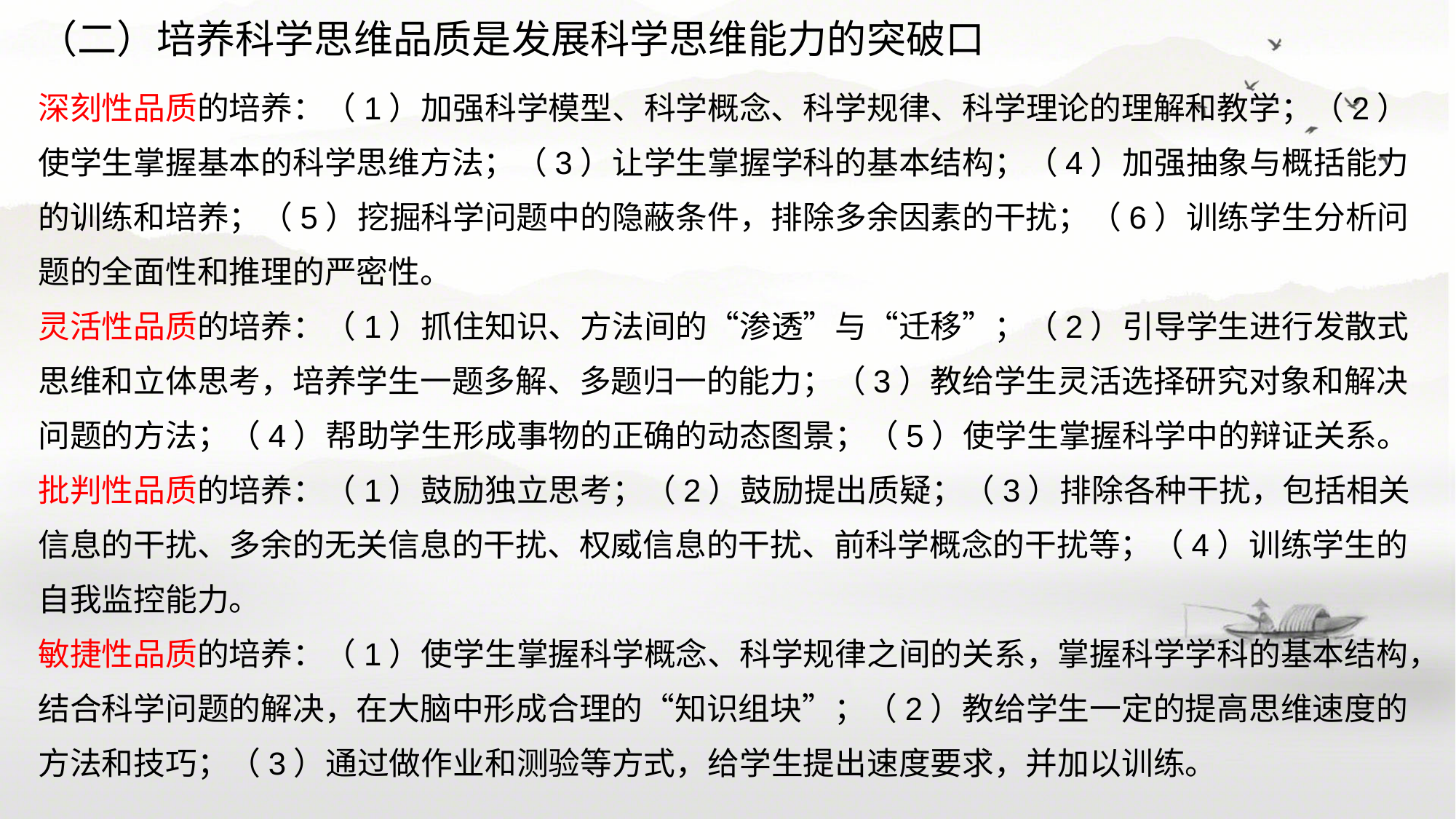

（二）培养科学思维品质是发展科学思维能力的突破口
深刻性品质的培养：（1）加强科学模型、科学概念、科学规律、科学理论的理解和教学；（2）使学生掌握基本的科学思维方法；（3）让学生掌握学科的基本结构；（4）加强抽象与概括能力的训练和培养；（5）挖掘科学问题中的隐蔽条件，排除多余因素的干扰；（6）训练学生分析问题的全面性和推理的严密性。
灵活性品质的培养：（1）抓住知识、方法间的“渗透”与“迁移”；（2）引导学生进行发散式思维和立体思考，培养学生一题多解、多题归一的能力；（3）教给学生灵活选择研究对象和解决问题的方法；（4）帮助学生形成事物的正确的动态图景；（5）使学生掌握科学中的辩证关系。
批判性品质的培养：（1）鼓励独立思考；（2）鼓励提出质疑；（3）排除各种干扰，包括相关信息的干扰、多余的无关信息的干扰、权威信息的干扰、前科学概念的干扰等；（4）训练学生的自我监控能力。
敏捷性品质的培养：（1）使学生掌握科学概念、科学规律之间的关系，掌握科学学科的基本结构，结合科学问题的解决，在大脑中形成合理的“知识组块”；（2）教给学生一定的提高思维速度的方法和技巧；（3）通过做作业和测验等方式，给学生提出速度要求，并加以训练。